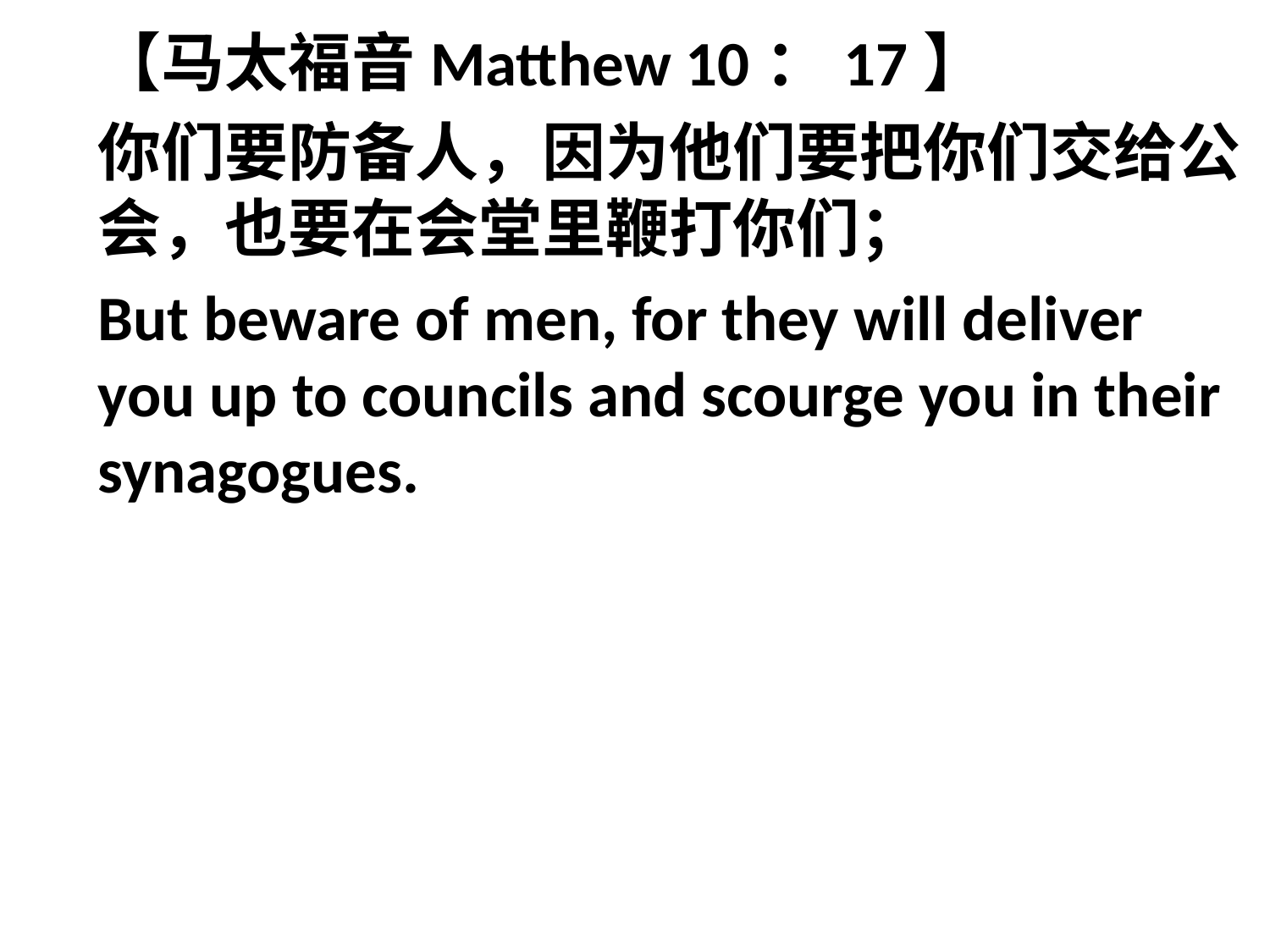

【马太福音Matthew 10：17】
你们要防备人，因为他们要把你们交给公会，也要在会堂里鞭打你们；
But beware of men, for they will deliver you up to councils and scourge you in their synagogues.